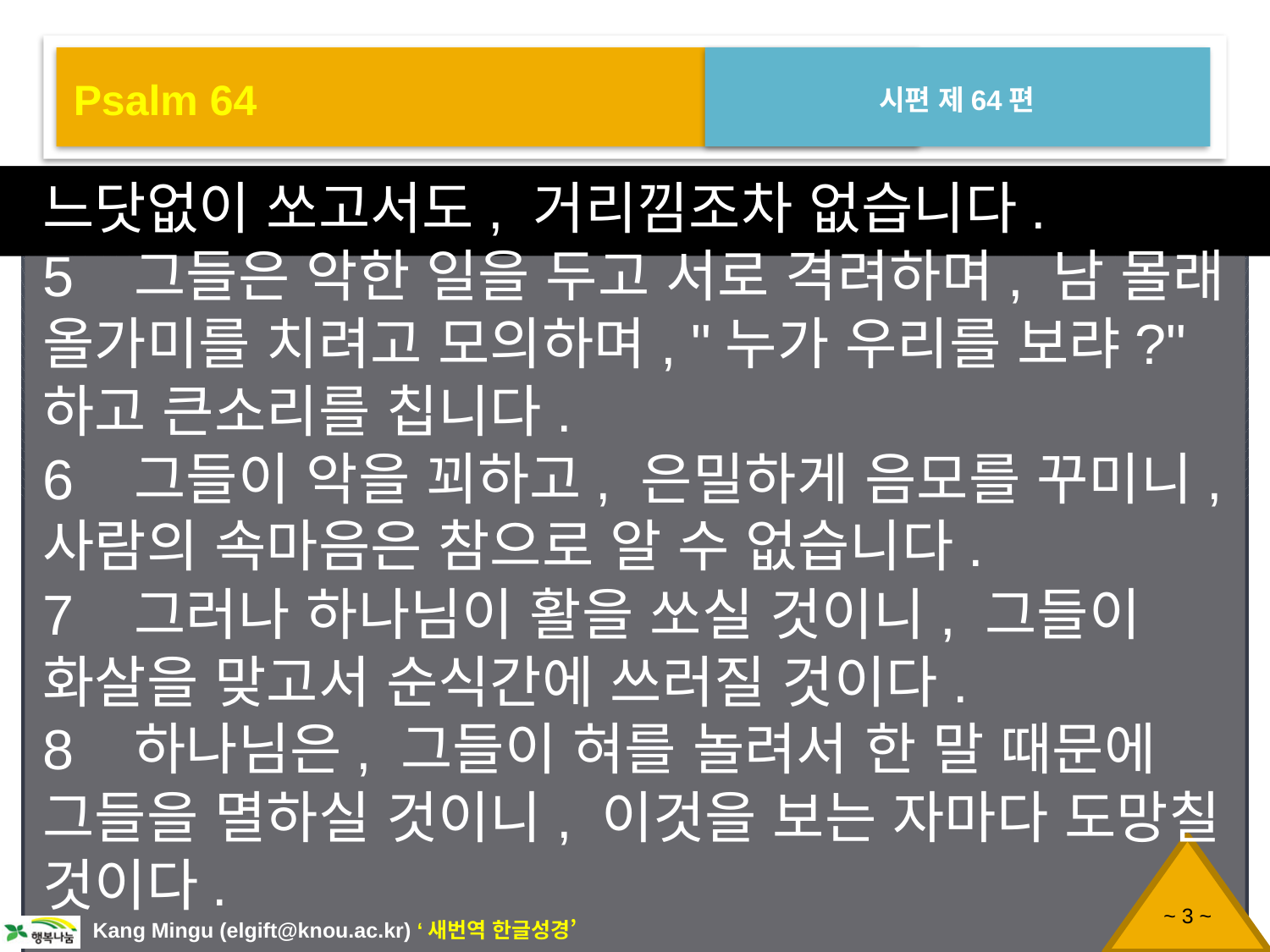

Psalm 64
시편 제64편
느닷없이 쏘고서도, 거리낌조차 없습니다.
5   그들은 악한 일을 두고 서로 격려하며, 남 몰래 올가미를 치려고 모의하며, "누가 우리를 보랴?" 하고 큰소리를 칩니다.
6   그들이 악을 꾀하고, 은밀하게 음모를 꾸미니, 사람의 속마음은 참으로 알 수 없습니다.
7   그러나 하나님이 활을 쏘실 것이니, 그들이 화살을 맞고서 순식간에 쓰러질 것이다.
8   하나님은, 그들이 혀를 놀려서 한 말 때문에 그들을 멸하실 것이니, 이것을 보는 자마다 도망칠 것이다.